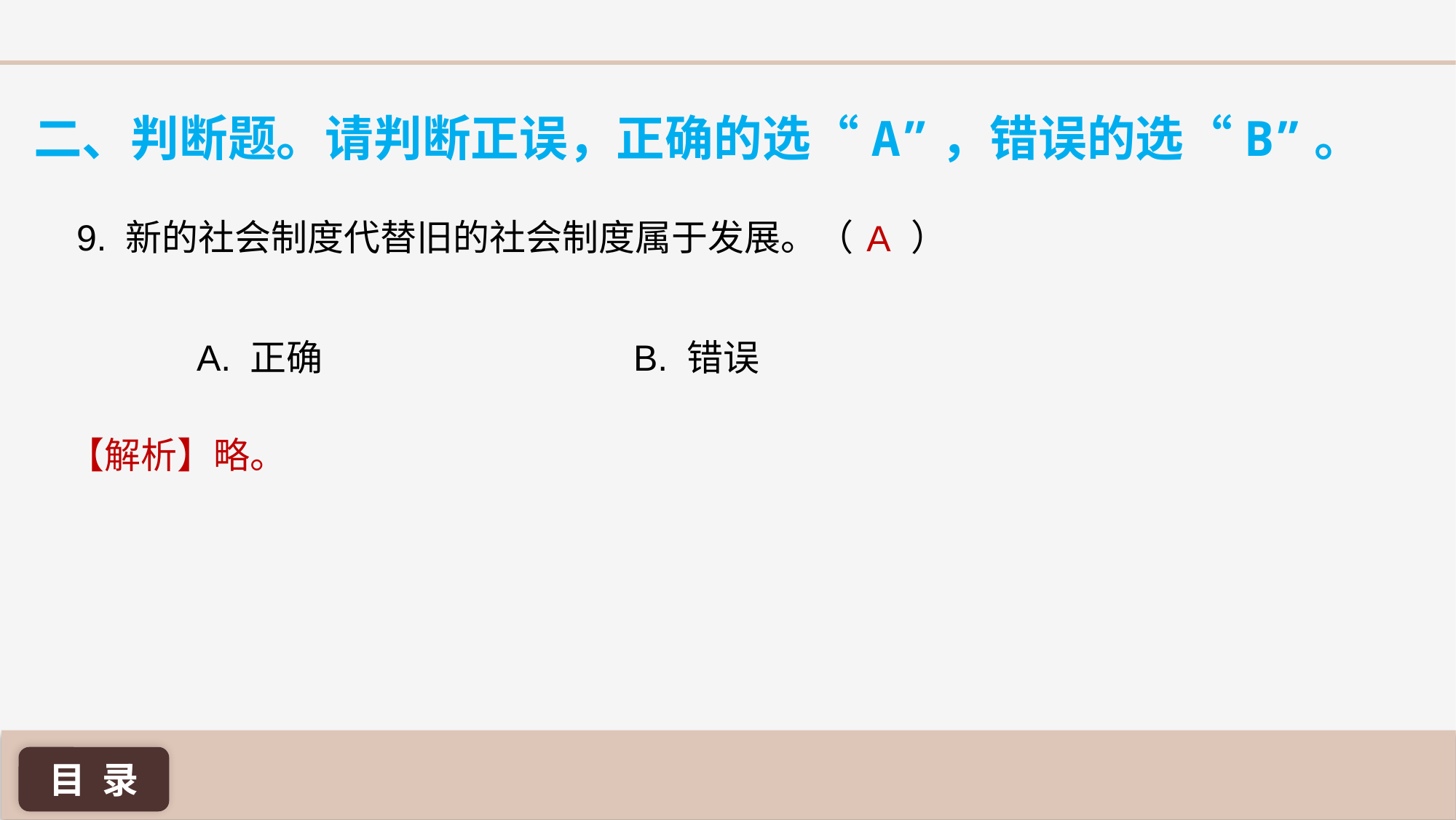

二、判断题。请判断正误，正确的选“A”，错误的选“B”。
A
9. 新的社会制度代替旧的社会制度属于发展。（       ）
A. 正确 			B. 错误
【解析】略。